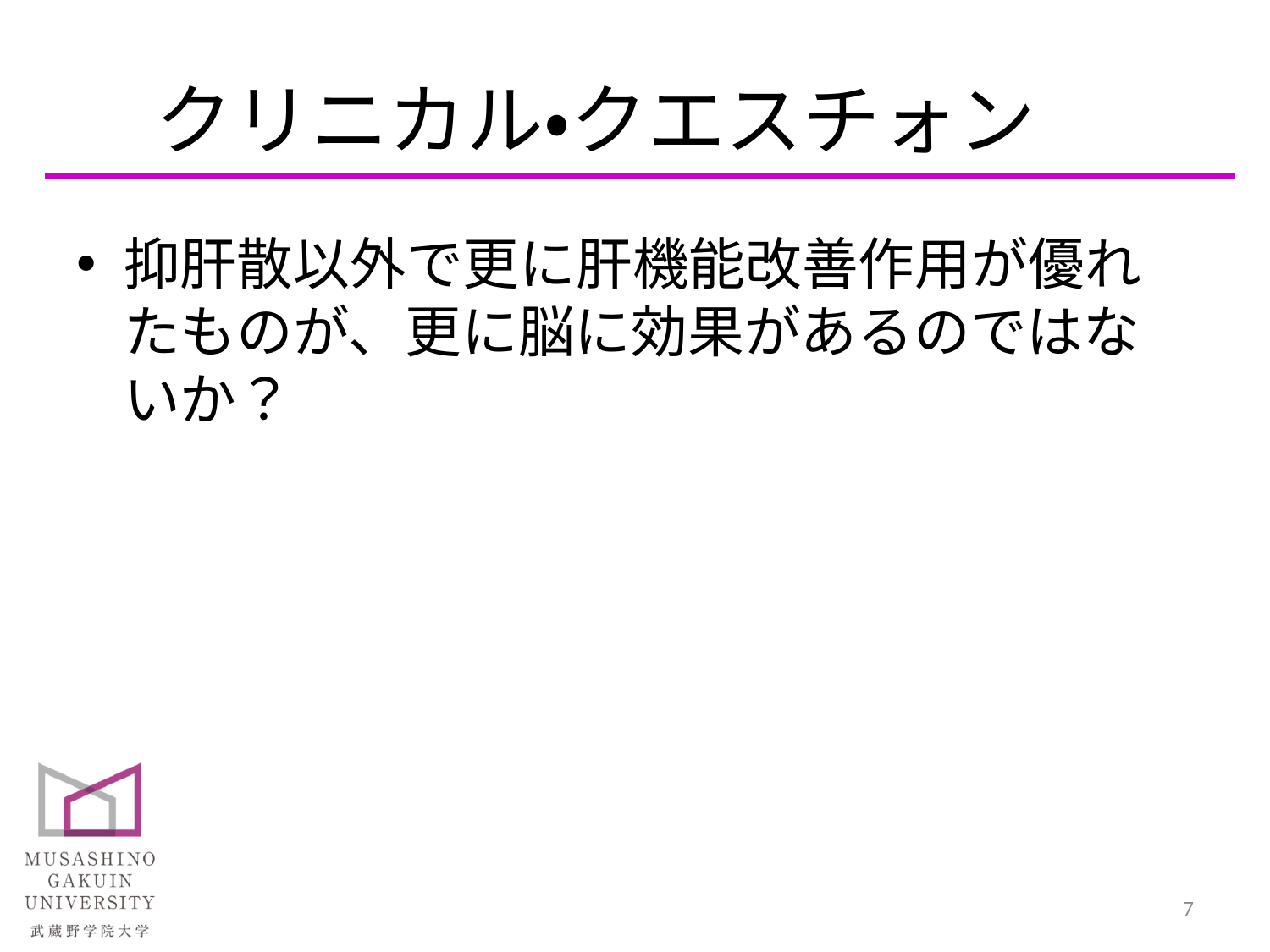

# クリニカル・クエスチォン
抑肝散以外で更に肝機能改善作用が優れたものが、更に脳に効果があるのではないか？

7